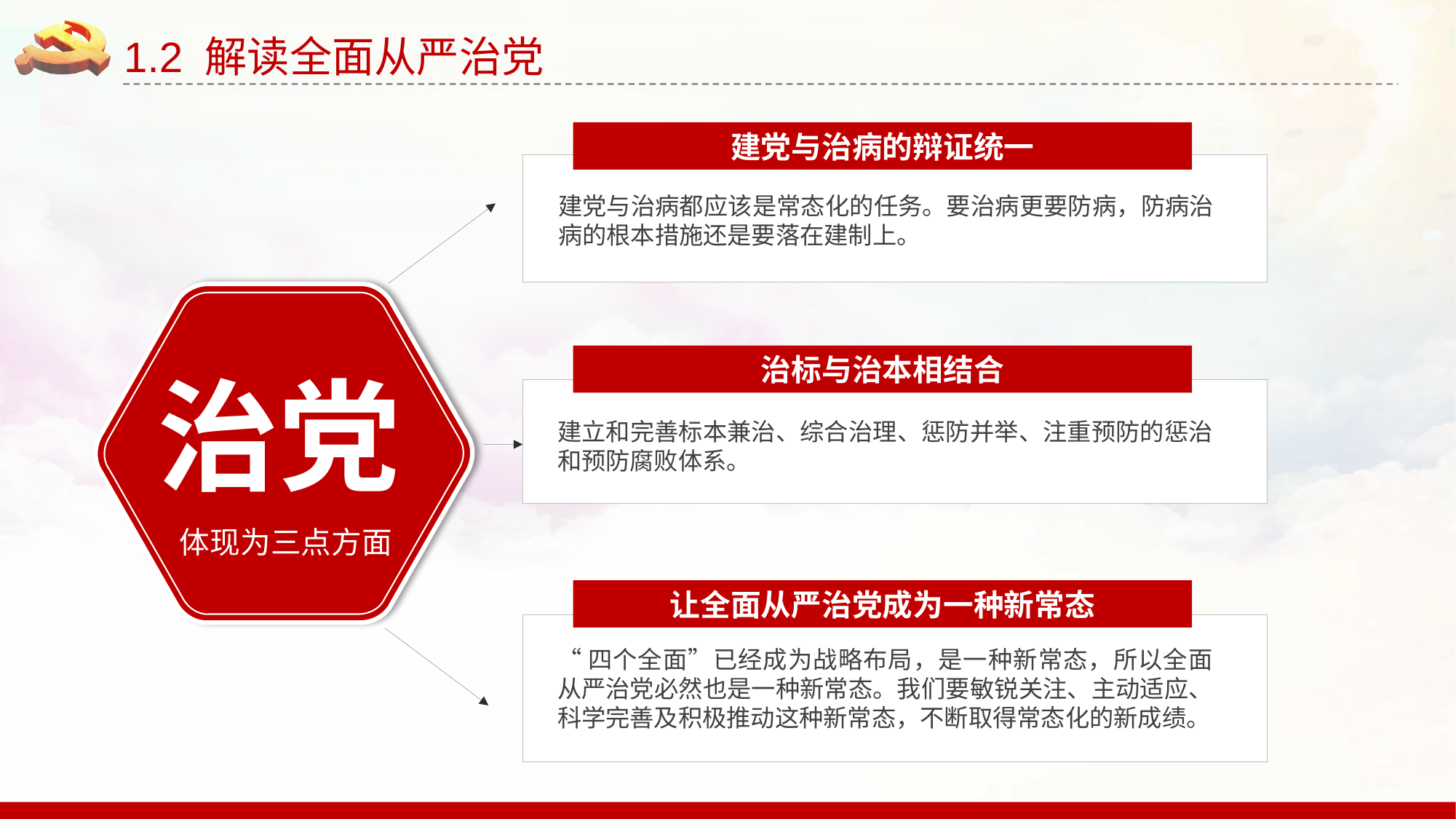

1.2 解读全面从严治党

建党与治病的辩证统一

建党与治病都应该是常态化的任务。要治病更要防病，防病治病的根本措施还是要落在建制上。

治党
体现为三点方面
治标与治本相结合

建立和完善标本兼治、综合治理、惩防并举、注重预防的惩治和预防腐败体系。

让全面从严治党成为一种新常态

“四个全面”已经成为战略布局，是一种新常态，所以全面从严治党必然也是一种新常态。我们要敏锐关注、主动适应、科学完善及积极推动这种新常态，不断取得常态化的新成绩。